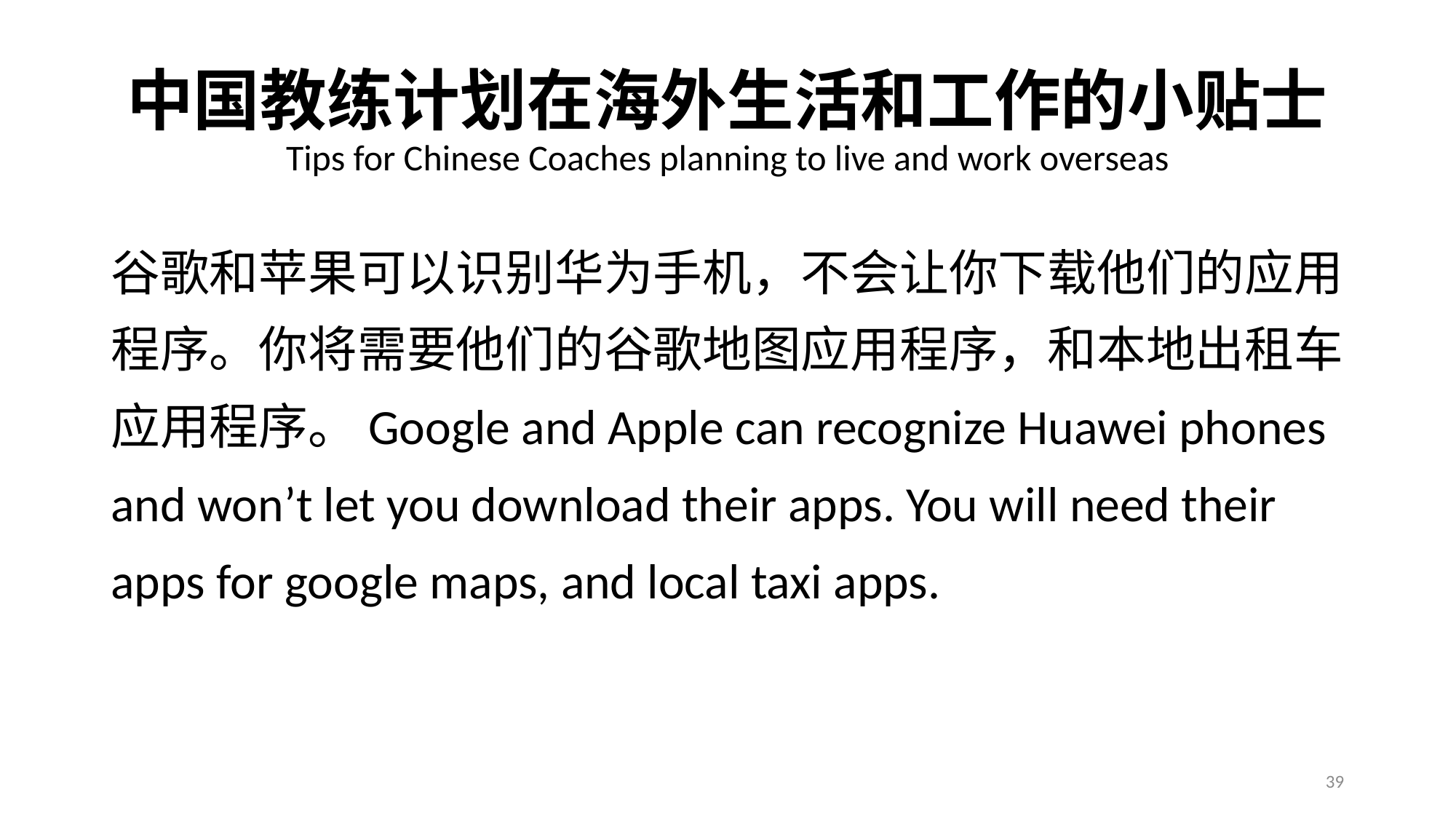

# 中国教练计划在海外生活和工作的小贴士 Tips for Chinese Coaches planning to live and work overseas
谷歌和苹果可以识别华为手机，不会让你下载他们的应用程序。你将需要他们的谷歌地图应用程序，和本地出租车应用程序。Google and Apple can recognize Huawei phones and won’t let you download their apps. You will need their apps for google maps, and local taxi apps.
39